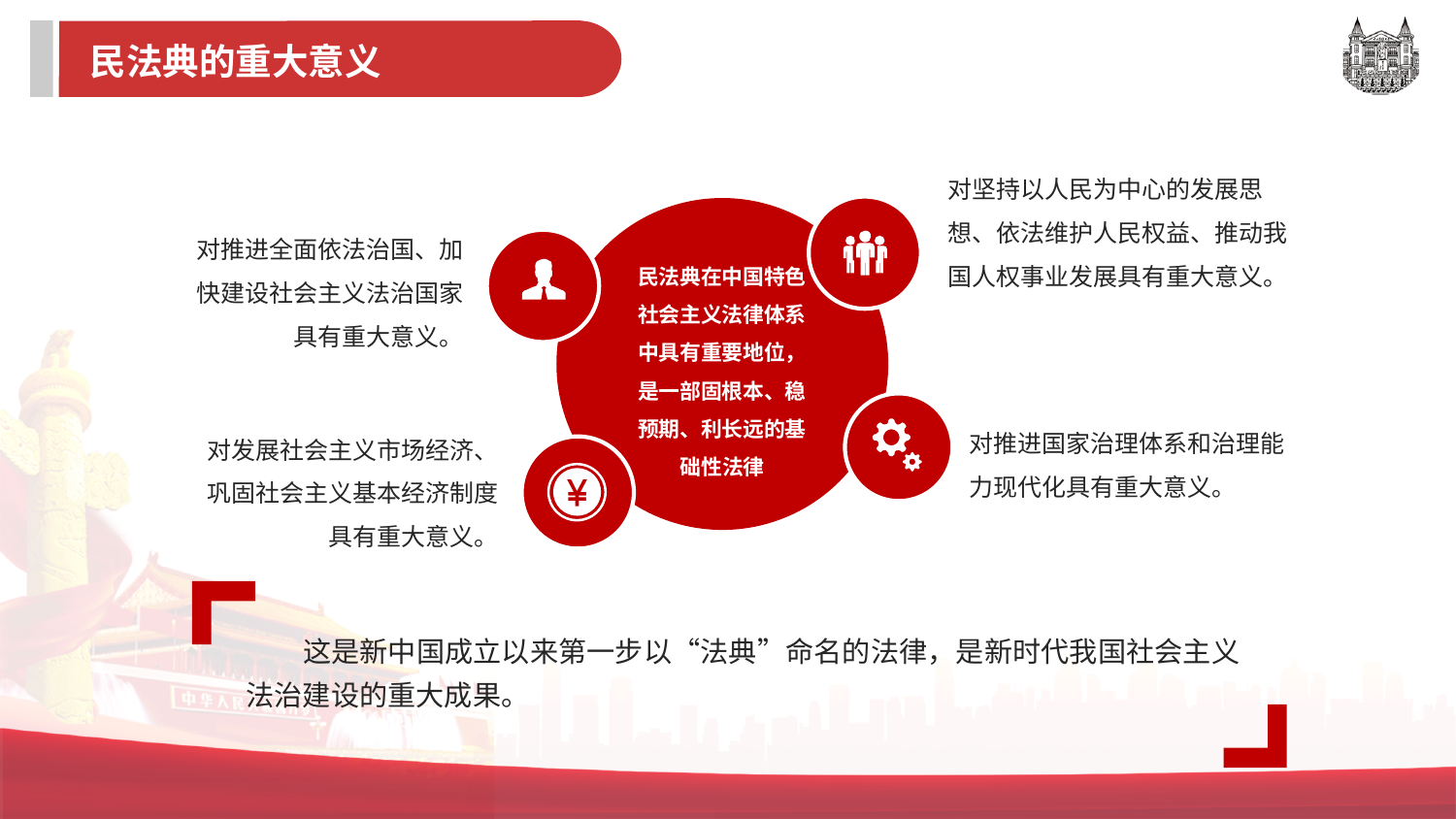

民法典的重大意义

对坚持以人民为中心的发展思想、依法维护人民权益、推动我国人权事业发展具有重大意义。

民法典在中国特色社会主义法律体系中具有重要地位，是一部固根本、稳预期、利长远的基础性法律
对推进全面依法治国、加快建设社会主义法治国家具有重大意义。

对推进国家治理体系和治理能力现代化具有重大意义。
对发展社会主义市场经济、巩固社会主义基本经济制度具有重大意义。

        这是新中国成立以来第一步以“法典”命名的法律，是新时代我国社会主义法治建设的重大成果。